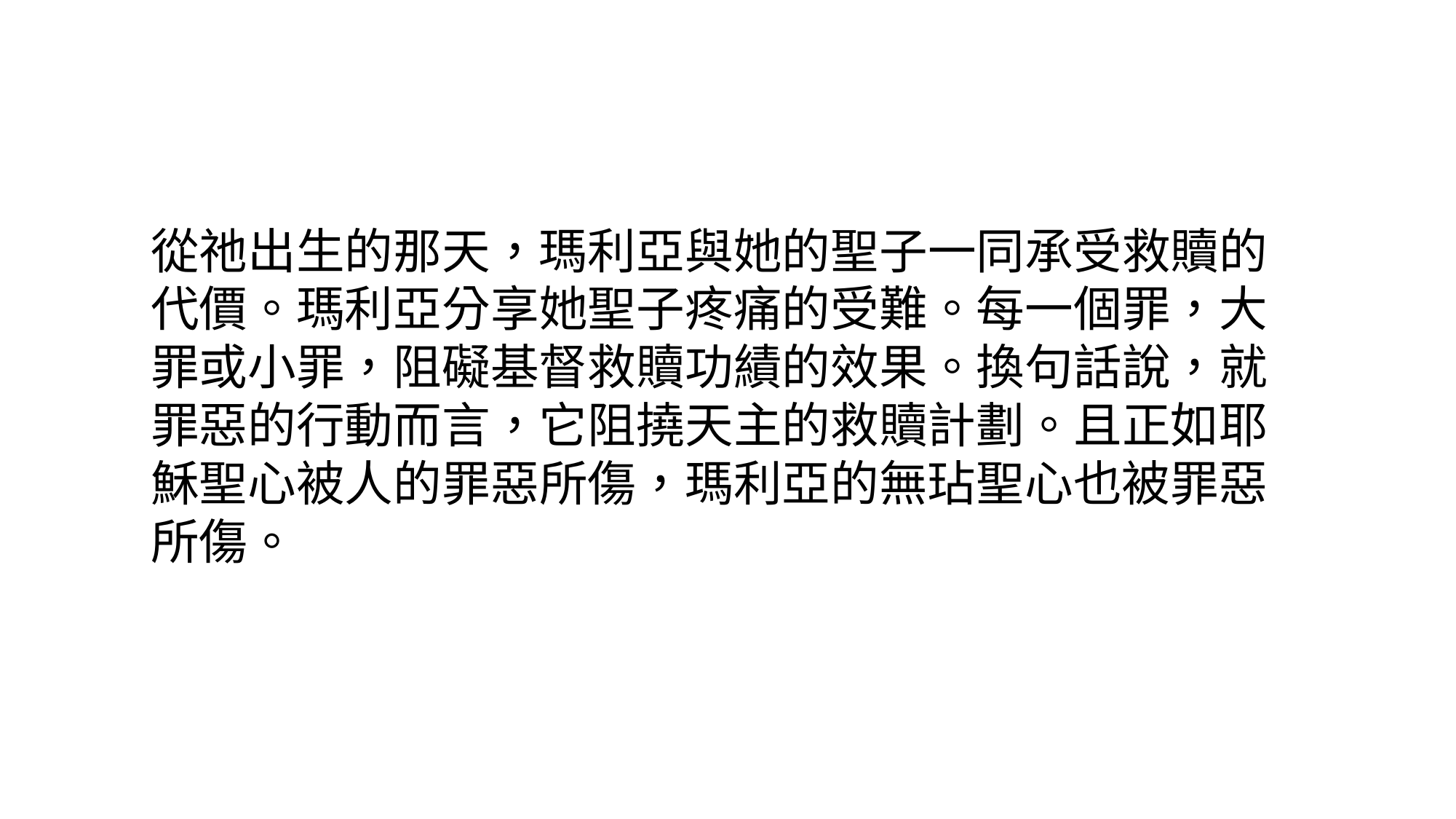

從祂出生的那天，瑪利亞與她的聖子一同承受救贖的代價。瑪利亞分享她聖子疼痛的受難。每一個罪，大罪或小罪，阻礙基督救贖功績的效果。換句話說，就罪惡的行動而言，它阻撓天主的救贖計劃。且正如耶穌聖心被人的罪惡所傷，瑪利亞的無玷聖心也被罪惡所傷。